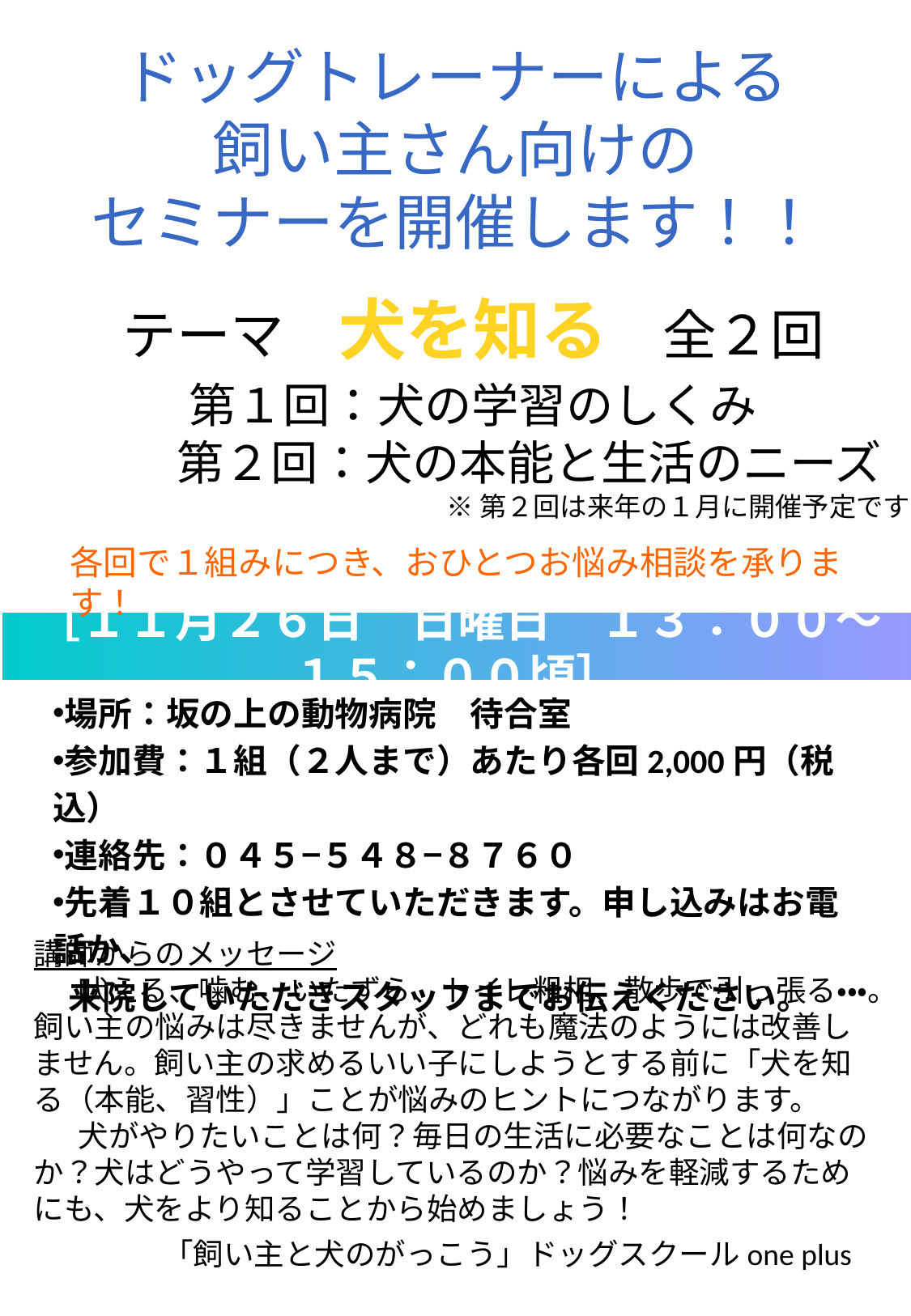

# ドッグトレーナーによる 飼い主さん向けの セミナーを開催します！！
　　テーマ　犬を知る　全２回
　 　　第１回：犬の学習のしくみ
　 　 　第２回：犬の本能と生活のニーズ

※第２回は来年の１月に開催予定です
各回で１組みにつき、おひとつお悩み相談を承ります！
［１１月２６日　日曜日　１３：００～１５：００頃］
場所：坂の上の動物病院　待合室
参加費：１組（２人まで）あたり各回2,000円（税込）
連絡先：０４５−５４８−８７６０
先着１０組とさせていただきます。申し込みはお電話か、
 来院していただきスタッフまでお伝えください。
講師からのメッセージ
 　吠える、噛む、いたずら、トイレ粗相、散歩で引っ張る・・・。飼い主の悩みは尽きませんが、どれも魔法のようには改善しません。飼い主の求めるいい子にしようとする前に「犬を知る（本能、習性）」ことが悩みのヒントにつながります。
 　犬がやりたいことは何？毎日の生活に必要なことは何なのか？犬はどうやって学習しているのか？悩みを軽減するためにも、犬をより知ることから始めましょう！

　　　「飼い主と犬のがっこう」ドッグスクールone plus
　　　　　　　　　　　　　　　　　　　　　　　　　　　　里見潤